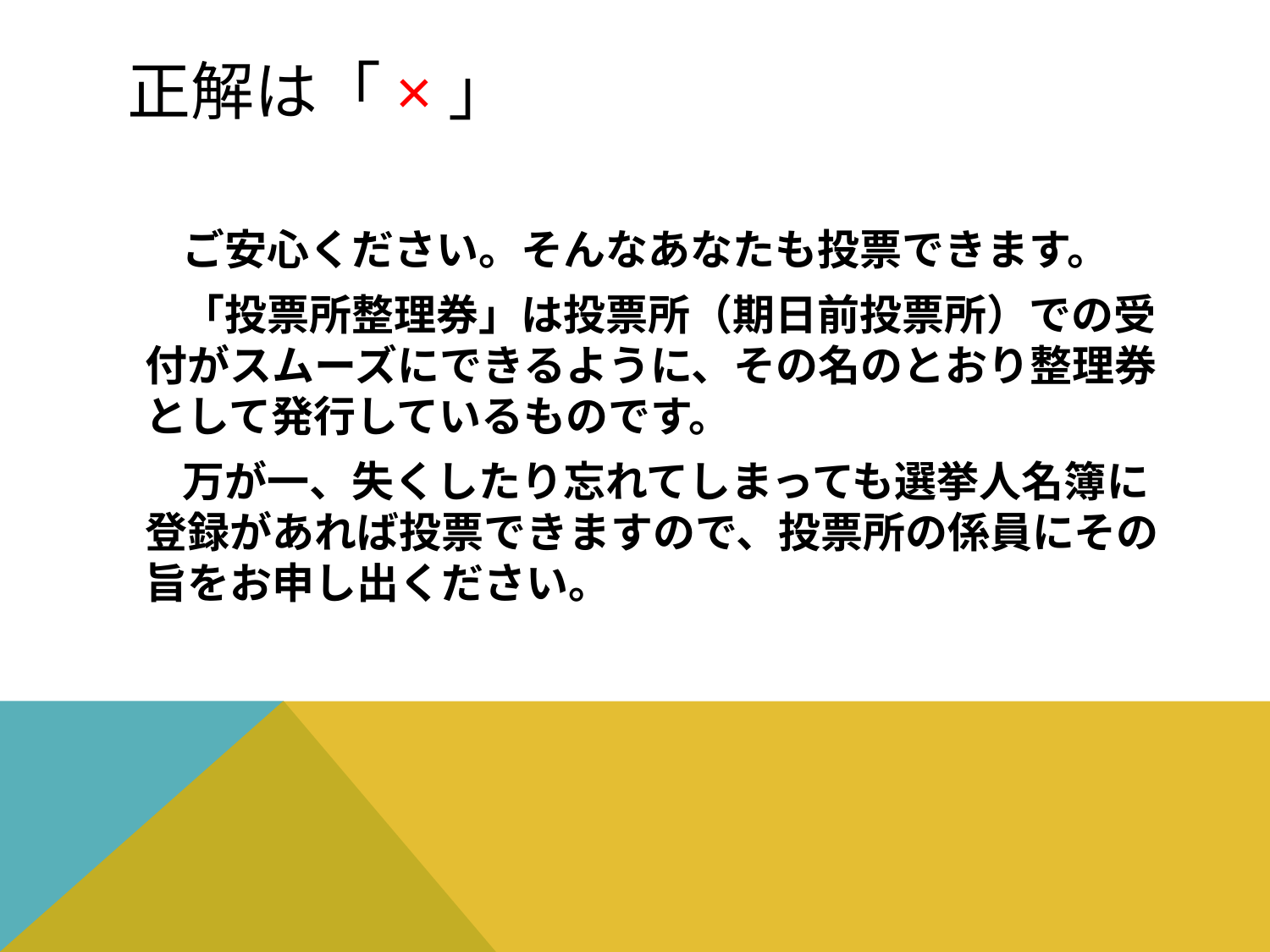

# 正解は「×」
　　ご安心ください。そんなあなたも投票できます。
　　「投票所整理券」は投票所（期日前投票所）での受付がスムーズにできるように、その名のとおり整理券として発行しているものです。
　　万が一、失くしたり忘れてしまっても選挙人名簿に登録があれば投票できますので、投票所の係員にその旨をお申し出ください。